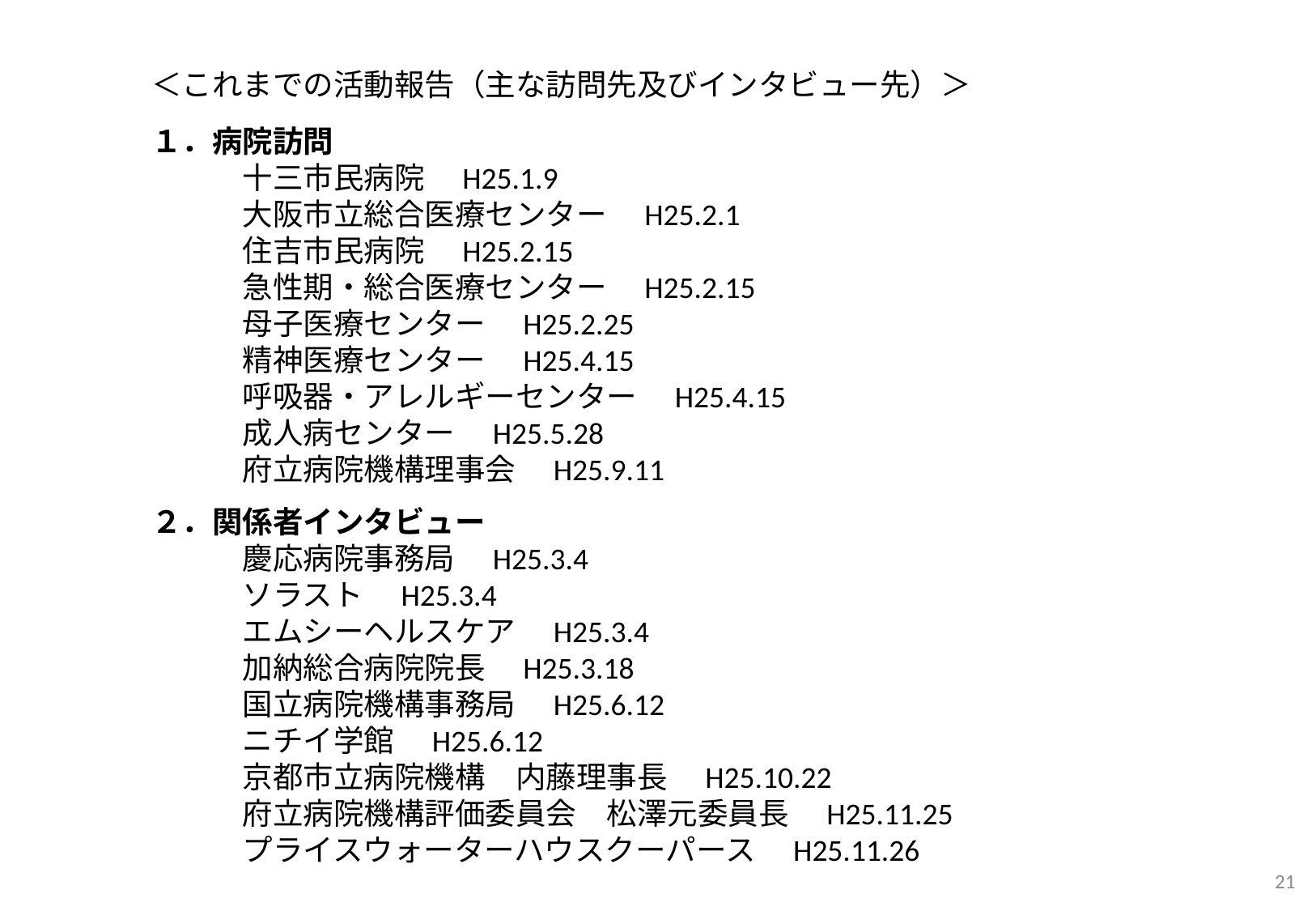

＜これまでの活動報告（主な訪問先及びインタビュー先）＞

１．病院訪問
　　　十三市民病院　H25.1.9
　　　大阪市立総合医療センター　H25.2.1
　　　住吉市民病院　H25.2.15
　　　急性期・総合医療センター　H25.2.15
　　　母子医療センター　H25.2.25
　　　精神医療センター　H25.4.15
　　　呼吸器・アレルギーセンター　H25.4.15
　　　成人病センター　H25.5.28
　　　府立病院機構理事会　H25.9.11

２．関係者インタビュー
　　　慶応病院事務局　H25.3.4
　　　ソラスト　H25.3.4
　　　エムシーヘルスケア　H25.3.4
　　　加納総合病院院長　H25.3.18
　　　国立病院機構事務局　H25.6.12
　　　ニチイ学館　H25.6.12
　　　京都市立病院機構　内藤理事長　H25.10.22
　　　府立病院機構評価委員会　松澤元委員長　H25.11.25
　　　プライスウォーターハウスクーパース　H25.11.26
21